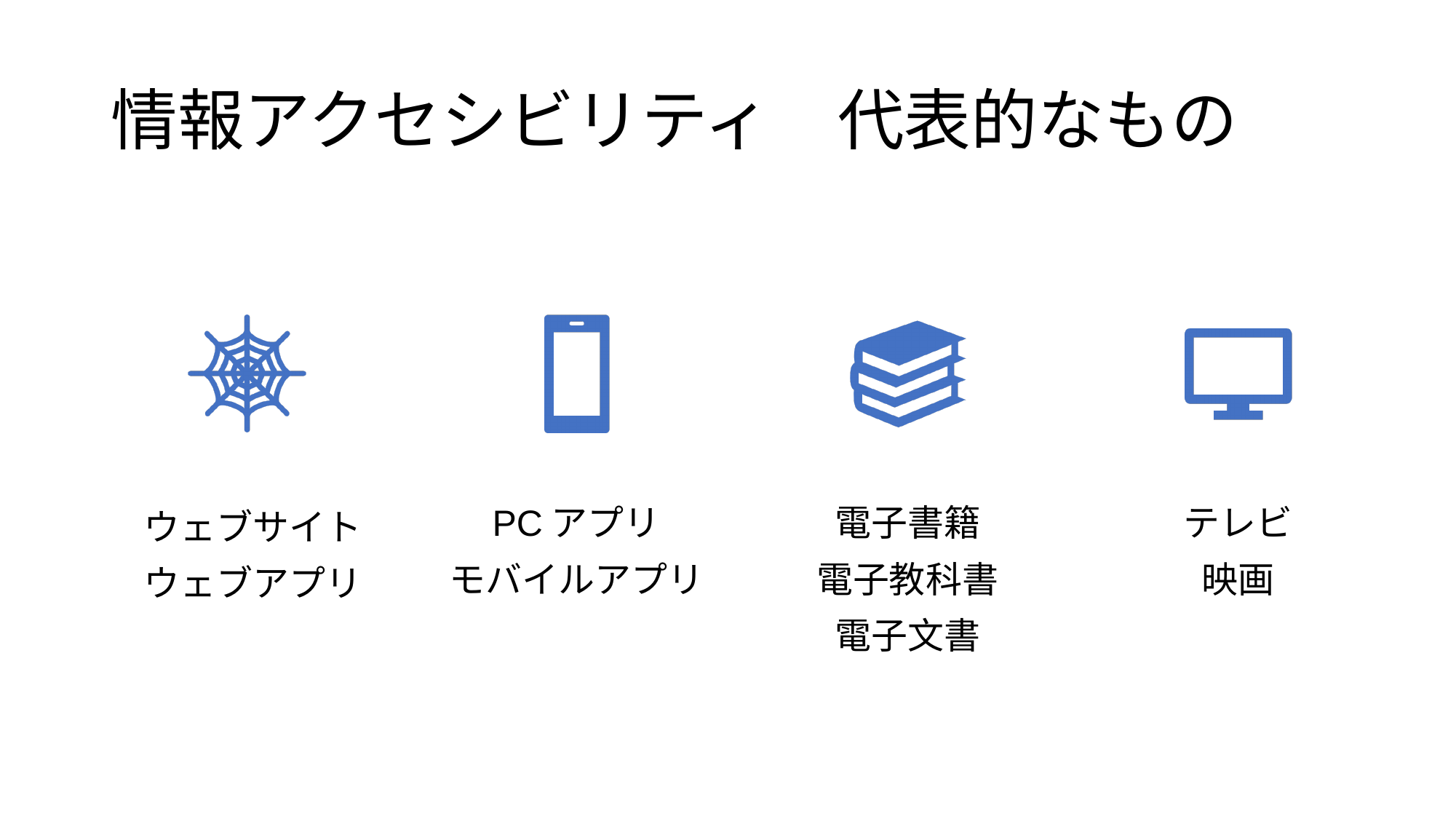

# 情報アクセシビリティ　代表的なもの
ウェブサイト
ウェブアプリ
PCアプリ
モバイルアプリ
電子書籍
電子教科書
電子文書
テレビ
映画